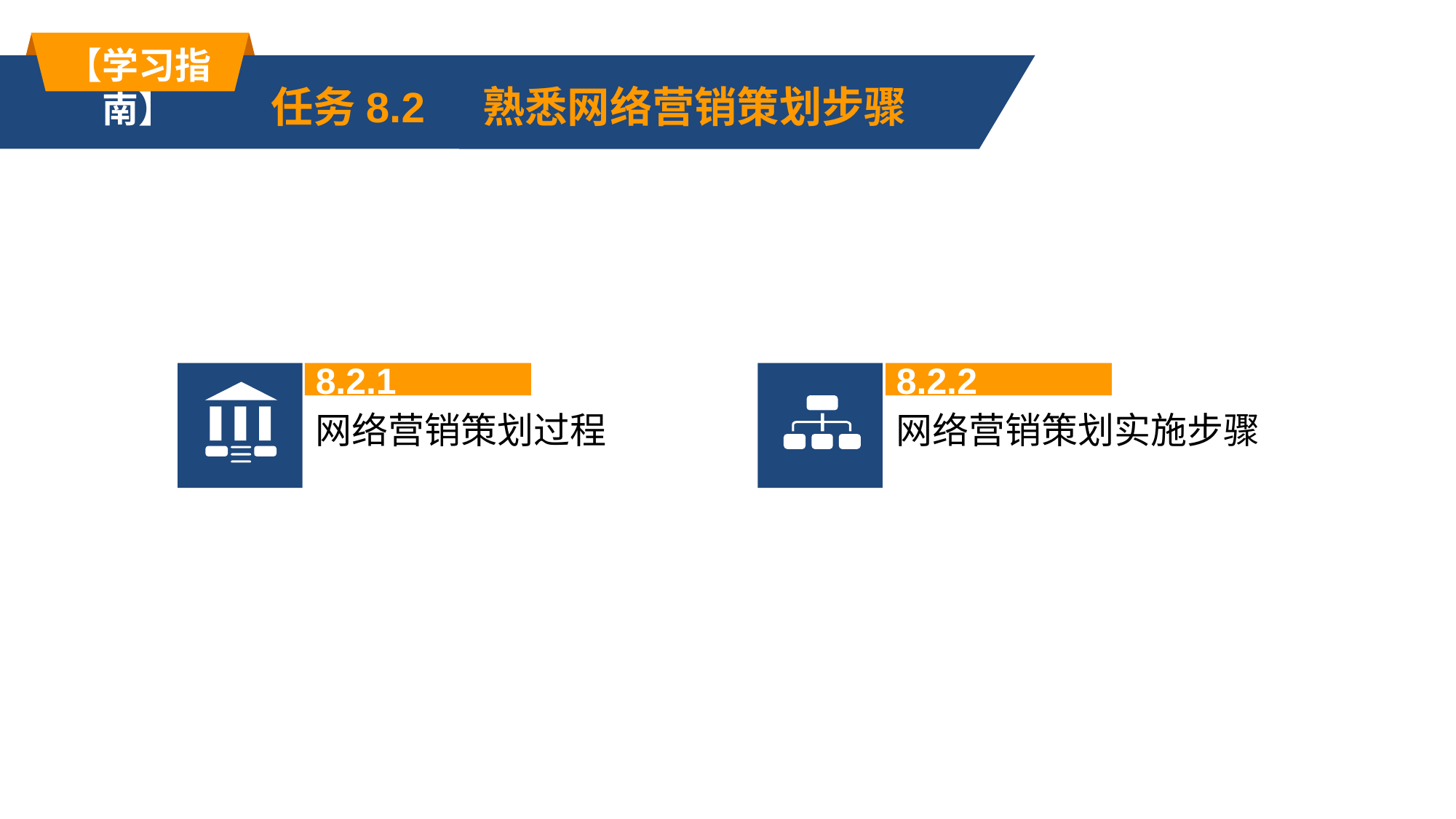

【学习指南】

任务8.2    熟悉网络营销策划步骤

8.2.1

8.2.2

网络营销策划过程
网络营销策划实施步骤